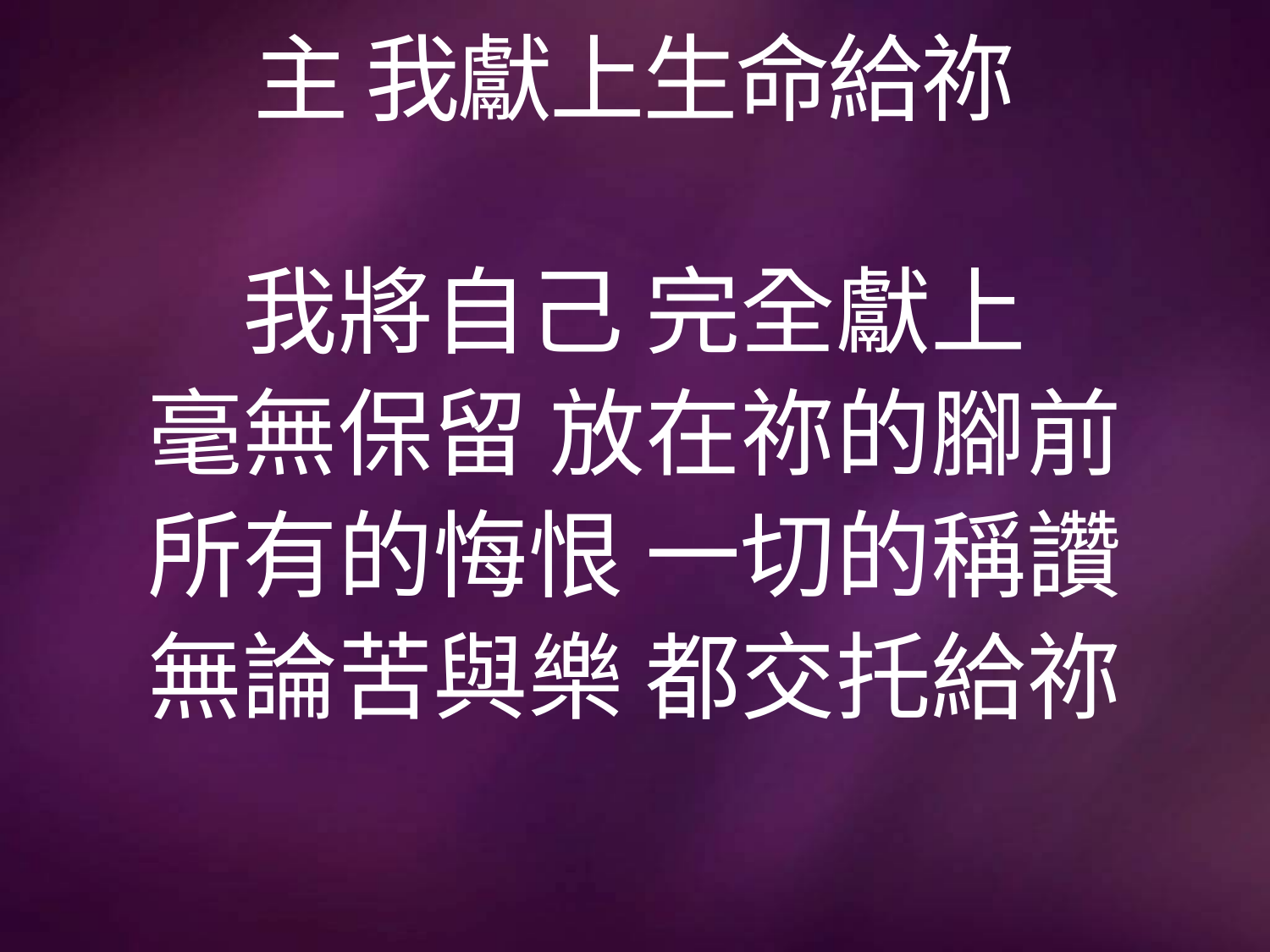

# 主 我獻上生命給祢
我將自己 完全獻上
毫無保留 放在祢的腳前
所有的悔恨 一切的稱讚
無論苦與樂 都交托給祢